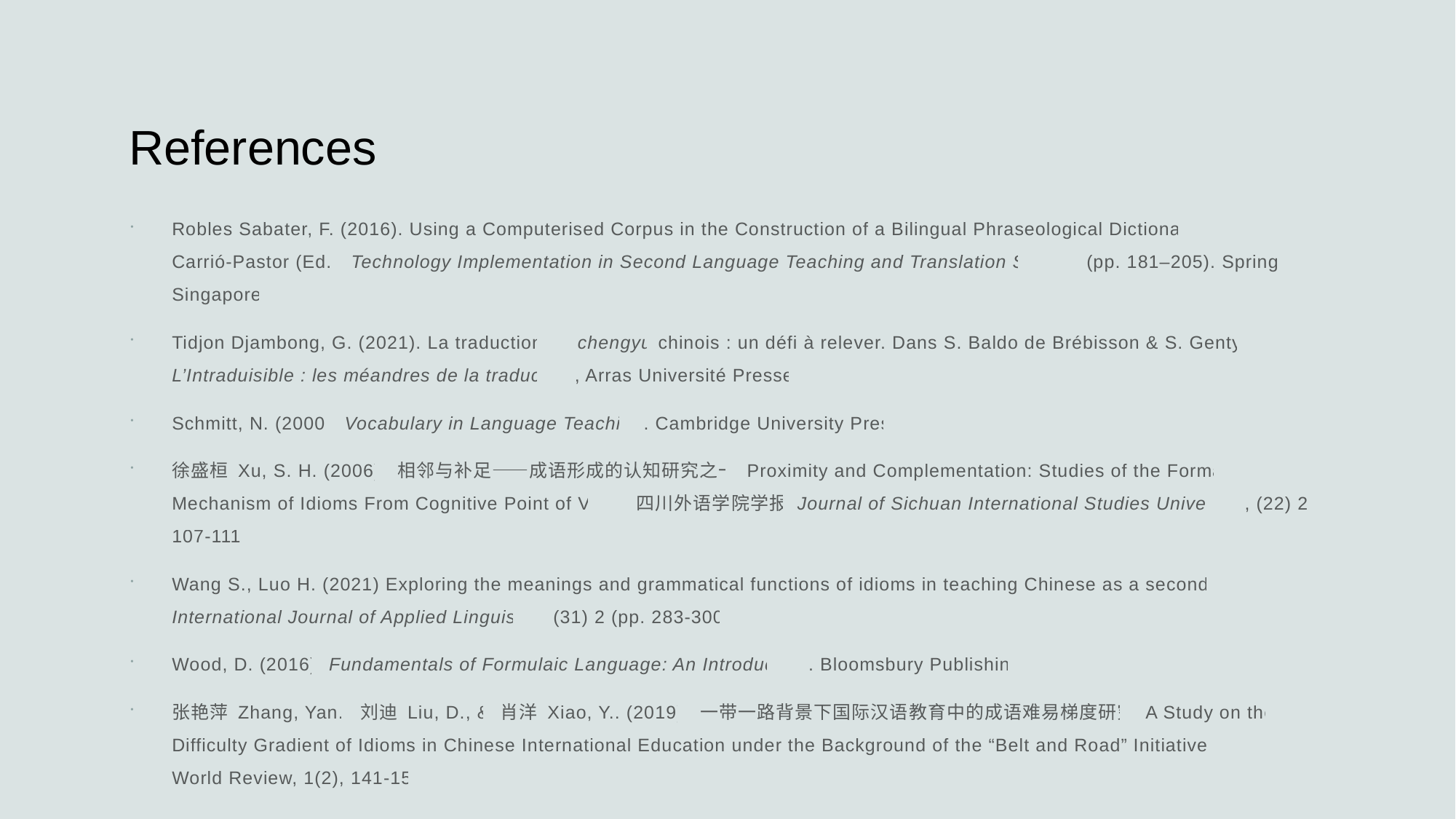

# References
Robles Sabater, F. (2016). Using a Computerised Corpus in the Construction of a Bilingual Phraseological Dictionary. In M. L. Carrió-Pastor (Ed.), Technology Implementation in Second Language Teaching and Translation Studies (pp. 181–205). Springer Singapore.
Tidjon Djambong, G. (2021). La traduction du chengyu chinois : un défi à relever. Dans S. Baldo de Brébisson & S. Genty (dir.), L’Intraduisible : les méandres de la traduction, Arras Université Presses.
Schmitt, N. (2000). Vocabulary in Language Teaching. Cambridge University Press.
徐盛桓 Xu, S. H. (2006). 相邻与补足——成语形成的认知研究之一 Proximity and Complementation: Studies of the Formation Mechanism of Idioms From Cognitive Point of View. 四川外语学院学报 Journal of Sichuan International Studies University, (22) 2 : 107-111.
Wang S., Luo H. (2021) Exploring the meanings and grammatical functions of idioms in teaching Chinese as a second language. International Journal of Applied Linguistics (31) 2 (pp. 283-300).
Wood, D. (2016). Fundamentals of Formulaic Language: An Introduction. Bloomsbury Publishing.
张艳萍 Zhang, Yan., 刘迪 Liu, D., & 肖洋 Xiao, Y.. (2019). 一带一路背景下国际汉语教育中的成语难易梯度研究 A Study on the Difficulty Gradient of Idioms in Chinese International Education under the Background of the “Belt and Road” Initiative. Korea and World Review, 1(2), 141‑158.